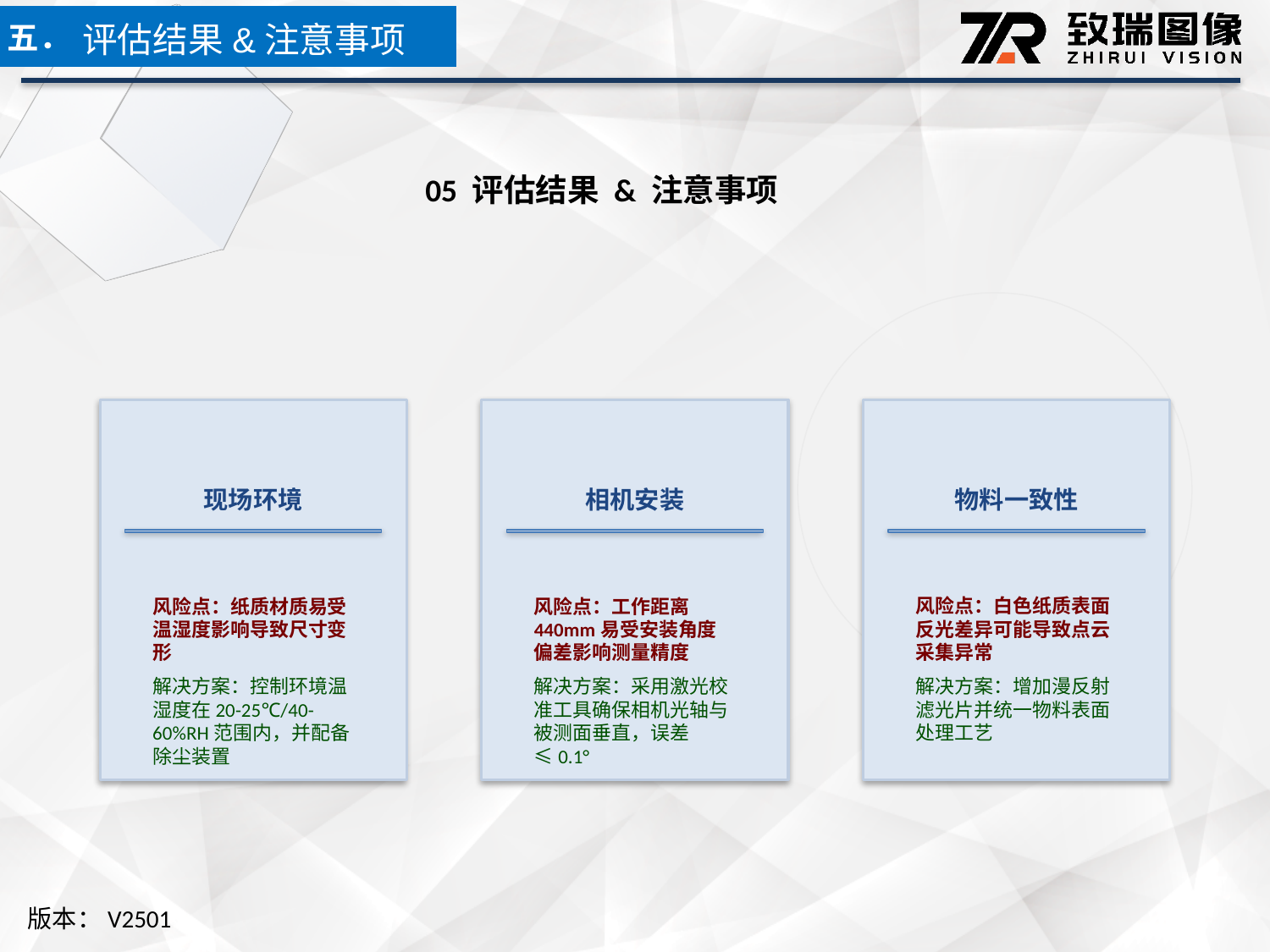

五．
评估结果&注意事项

05 评估结果 & 注意事项

现场环境

相机安装

物料一致性

风险点：纸质材质易受温湿度影响导致尺寸变形
解决方案：控制环境温湿度在20-25℃/40-60%RH范围内，并配备除尘装置

风险点：工作距离440mm易受安装角度偏差影响测量精度
解决方案：采用激光校准工具确保相机光轴与被测面垂直，误差≤0.1°

风险点：白色纸质表面反光差异可能导致点云采集异常
解决方案：增加漫反射滤光片并统一物料表面处理工艺